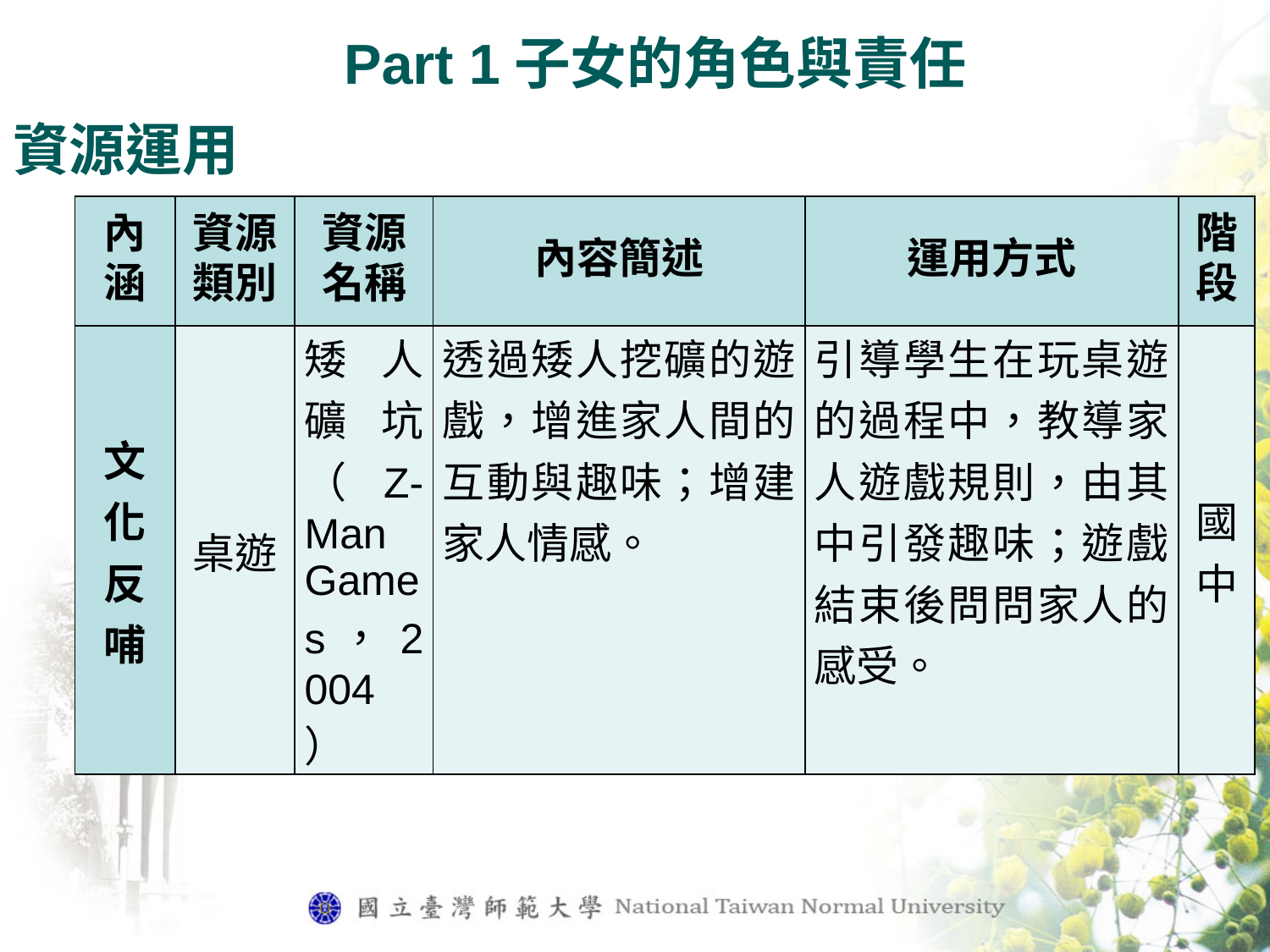

Part 1子女的角色與責任
資源運用
| 內涵 | 資源類別 | 資源名稱 | 內容簡述 | 運用方式 | 階段 |
| --- | --- | --- | --- | --- | --- |
| 文 化 反 哺 | 桌遊 | 矮人礦坑（Z-Man Games，2004） | 透過矮人挖礦的遊戲，增進家人間的互動與趣味；增建家人情感。 | 引導學生在玩桌遊的過程中，教導家人遊戲規則，由其中引發趣味；遊戲結束後問問家人的感受。 | 國中 |